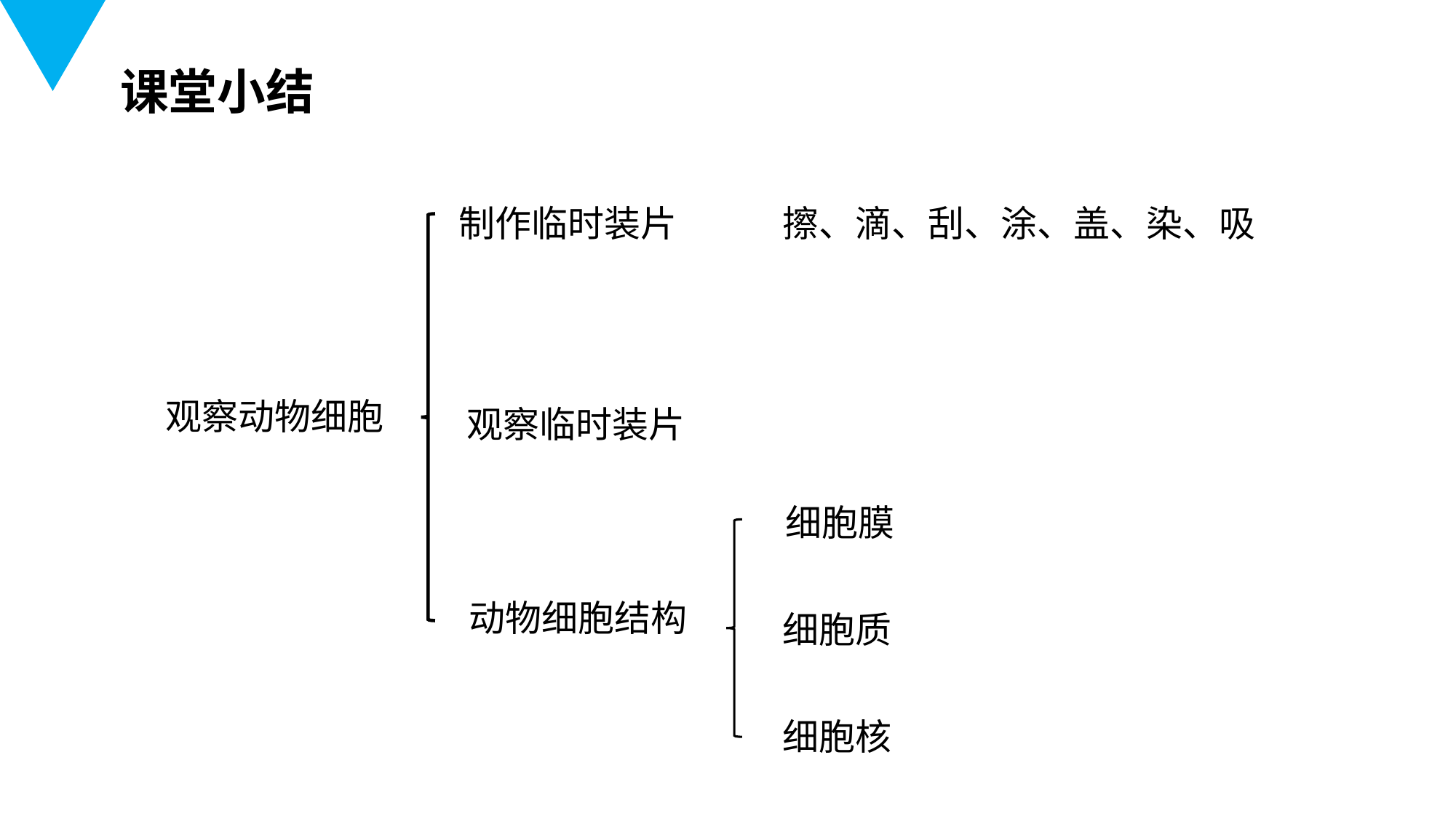

课堂小结

擦、滴、刮、涂、盖、染、吸
制作临时装片

观察动物细胞
观察临时装片

细胞膜

动物细胞结构
细胞质
细胞核